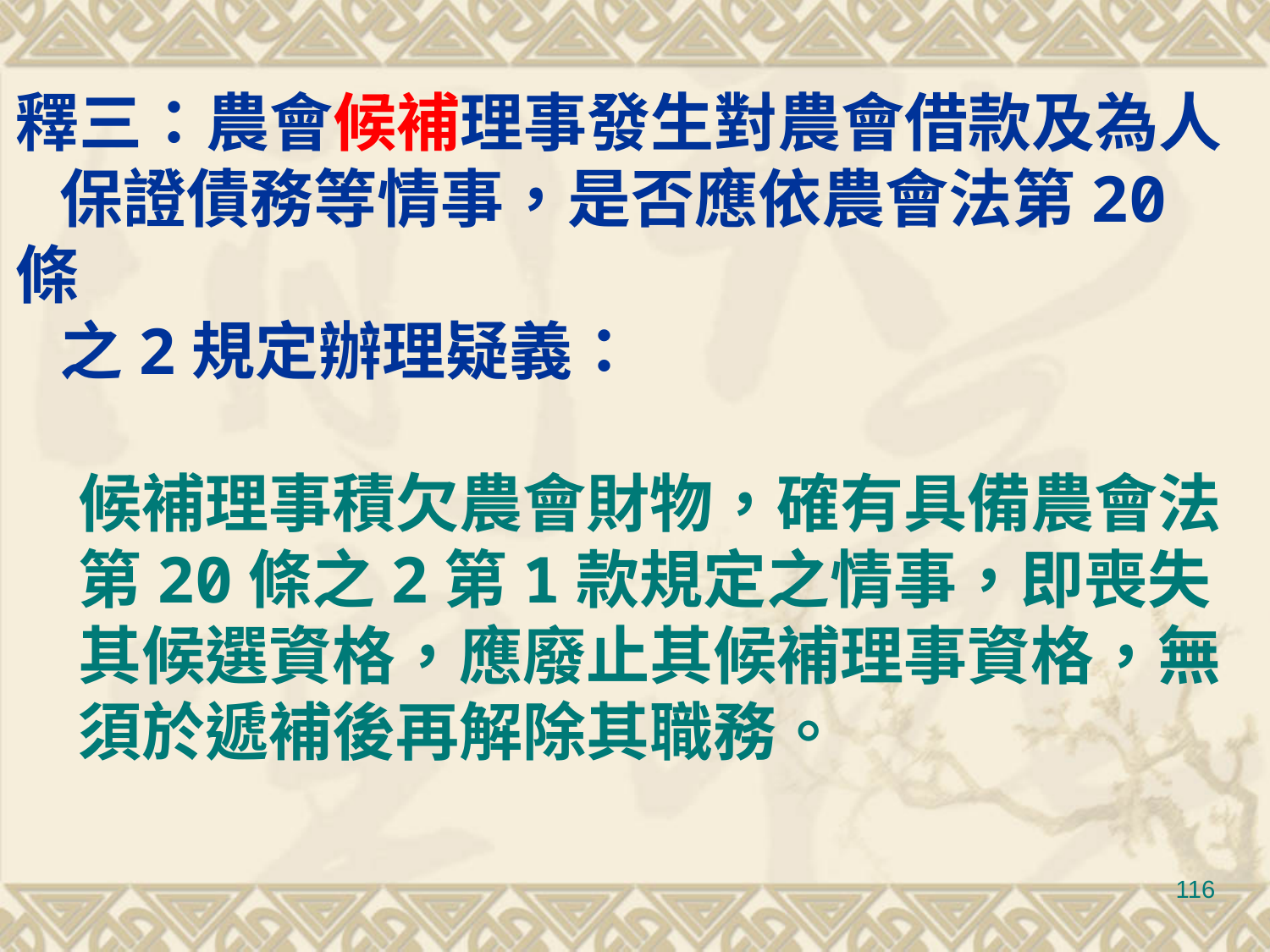

釋三：農會候補理事發生對農會借款及為人
  保證債務等情事，是否應依農會法第20條
  之2規定辦理疑義：

候補理事積欠農會財物，確有具備農會法第20條之2第1款規定之情事，即喪失其候選資格，應廢止其候補理事資格，無須於遞補後再解除其職務。
116